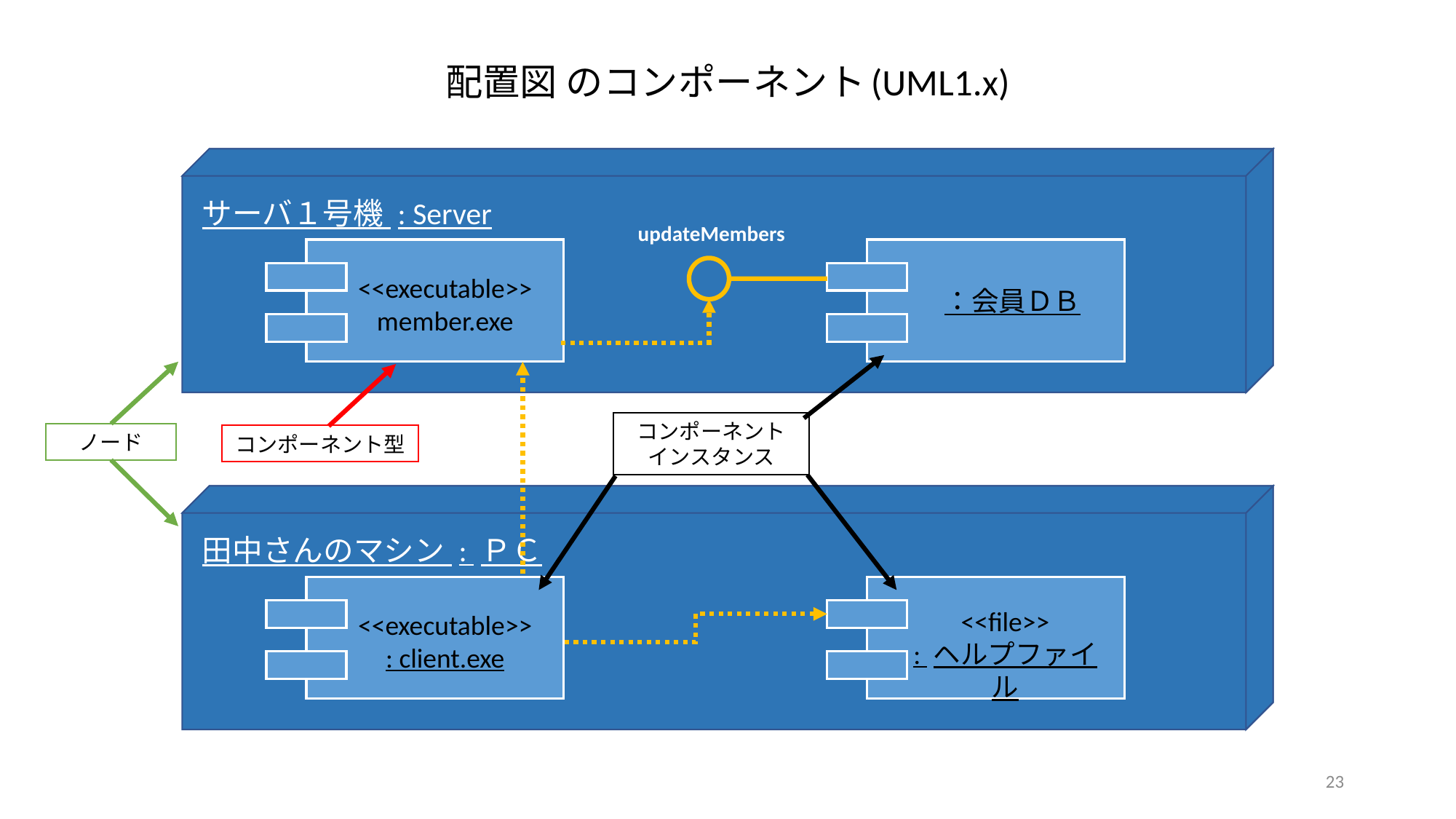

# 配置図 のコンポーネント(UML1.x)

サーバ１号機 : Server
updateMembers

<<executable>>
member.exe

：会員ＤＢ

コンポーネント
インスタンス
ノード
コンポーネント型

田中さんのマシン : ＰＣ

<<file>>
: ヘルプファイル

<<executable>>
: client.exe

23